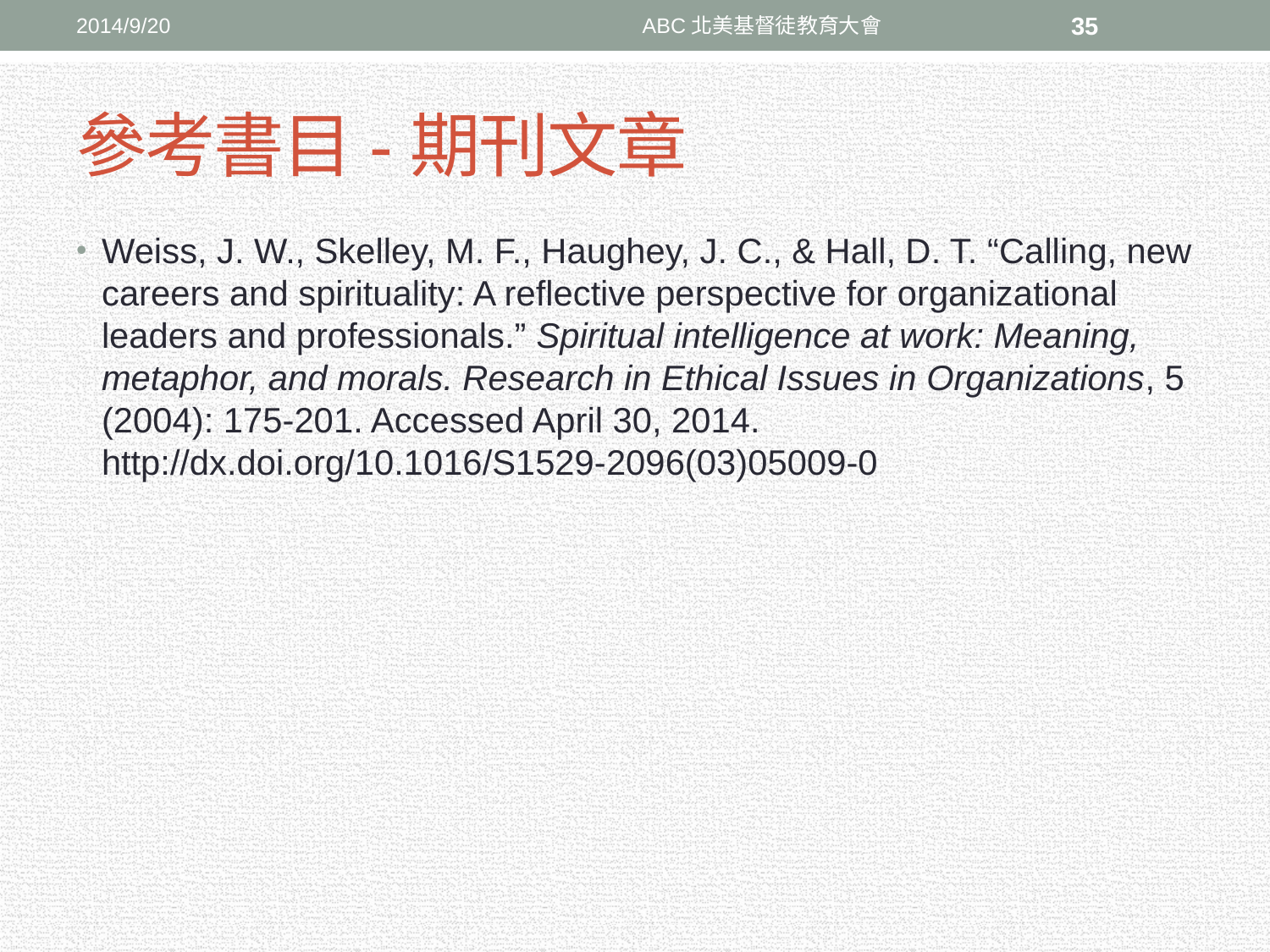

2014/9/20
ABC北美基督徒教育大會
35
# 參考書目-期刊文章
Weiss, J. W., Skelley, M. F., Haughey, J. C., & Hall, D. T. “Calling, new careers and spirituality: A reflective perspective for organizational leaders and professionals.” Spiritual intelligence at work: Meaning, metaphor, and morals. Research in Ethical Issues in Organizations, 5 (2004): 175-201. Accessed April 30, 2014. http://dx.doi.org/10.1016/S1529-2096(03)05009-0